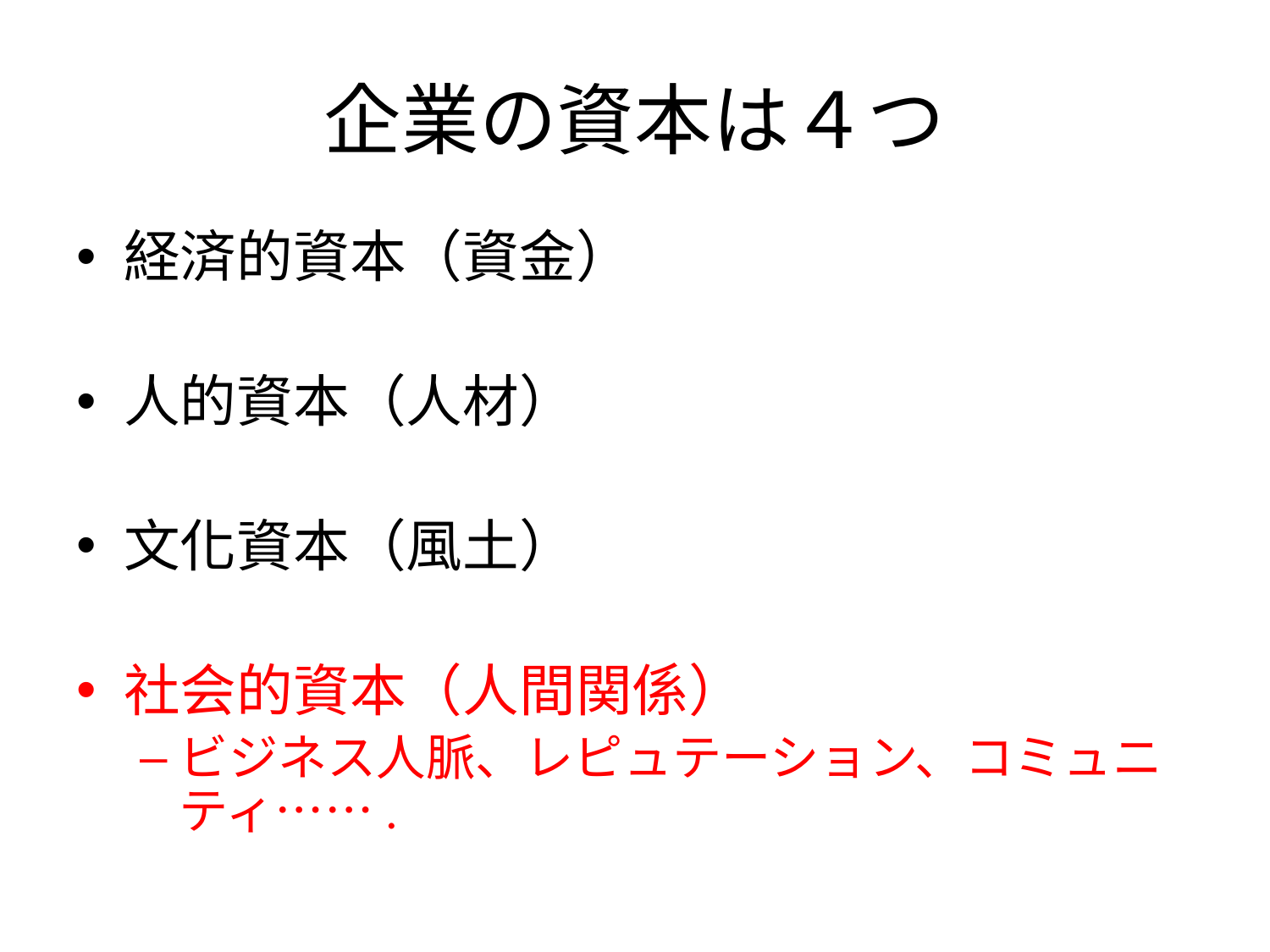

# 企業の資本は４つ
経済的資本（資金）

人的資本（人材）

文化資本（風土）

社会的資本（人間関係）
ビジネス人脈、レピュテーション、コミュニティ…….